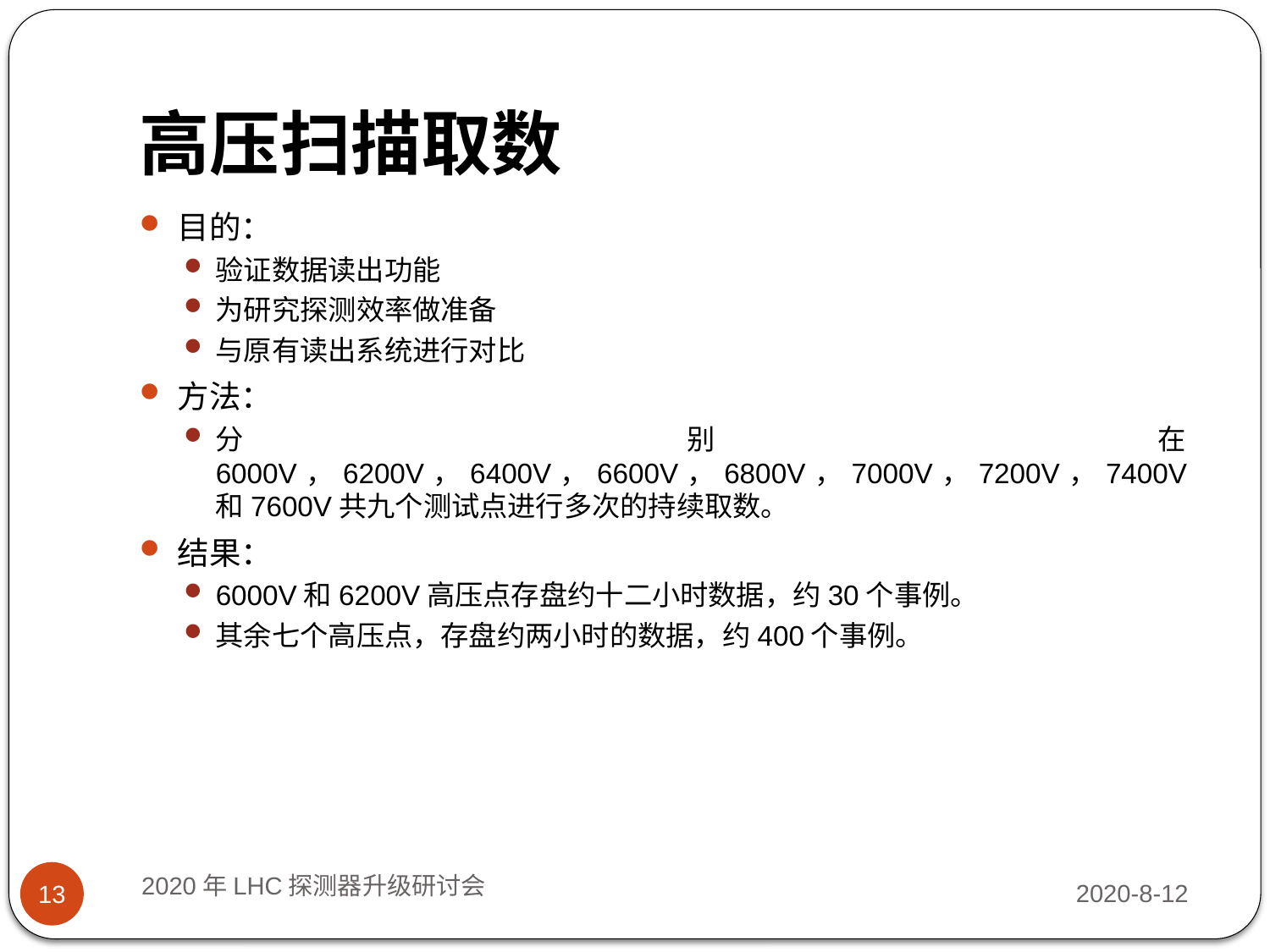

# 高压扫描取数
目的：
验证数据读出功能
为研究探测效率做准备
与原有读出系统进行对比
方法：
分别在6000V，6200V，6400V，6600V，6800V，7000V，7200V，7400V和7600V共九个测试点进行多次的持续取数。
结果：
6000V和6200V高压点存盘约十二小时数据，约30个事例。
其余七个高压点，存盘约两小时的数据，约400个事例。
2020年LHC探测器升级研讨会
2020-8-12
13